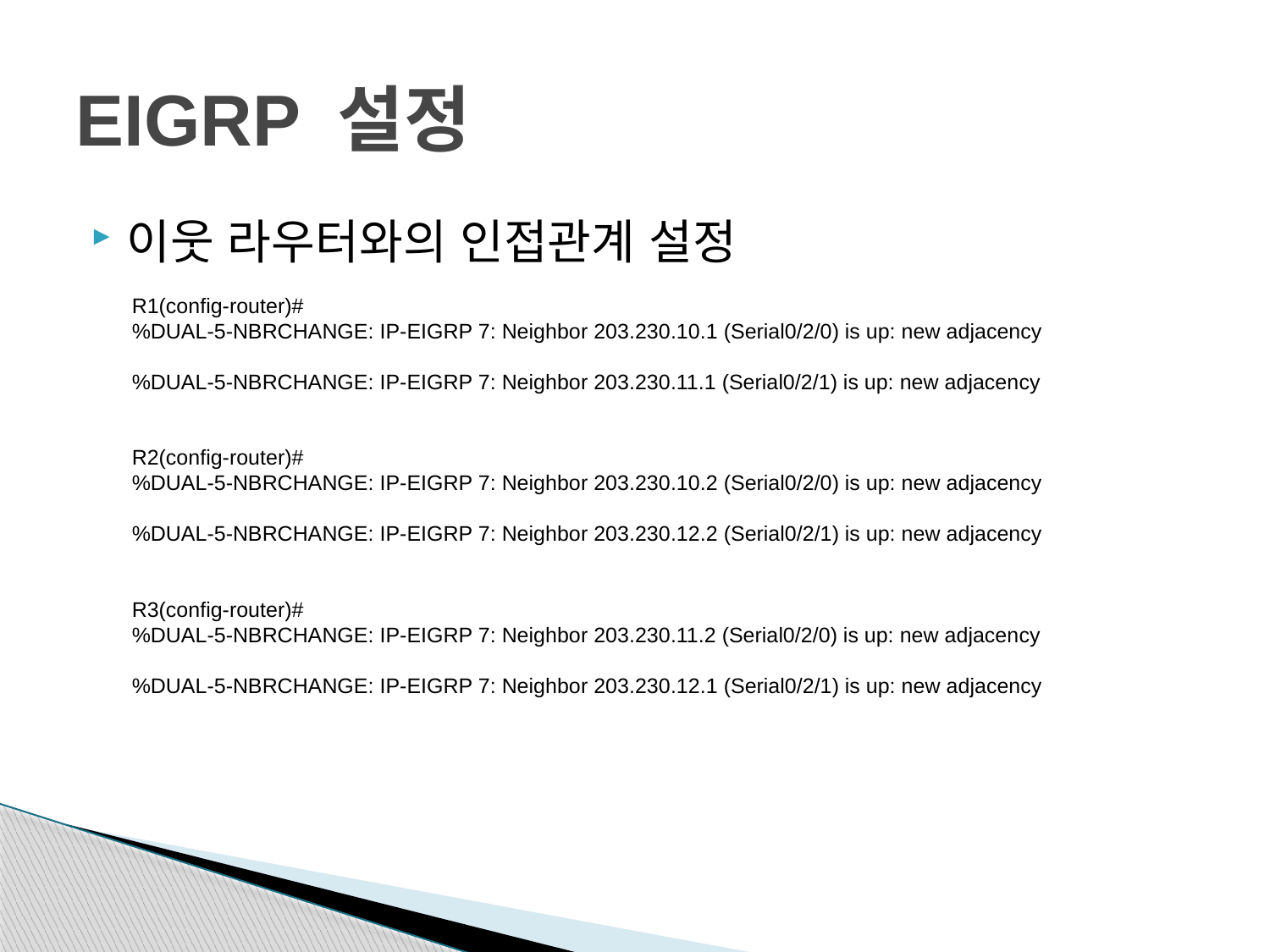

# EIGRP 설정
이웃 라우터와의 인접관계 설정
R1(config-router)#
%DUAL-5-NBRCHANGE: IP-EIGRP 7: Neighbor 203.230.10.1 (Serial0/2/0) is up: new adjacency

%DUAL-5-NBRCHANGE: IP-EIGRP 7: Neighbor 203.230.11.1 (Serial0/2/1) is up: new adjacency

R2(config-router)#
%DUAL-5-NBRCHANGE: IP-EIGRP 7: Neighbor 203.230.10.2 (Serial0/2/0) is up: new adjacency

%DUAL-5-NBRCHANGE: IP-EIGRP 7: Neighbor 203.230.12.2 (Serial0/2/1) is up: new adjacency

R3(config-router)#
%DUAL-5-NBRCHANGE: IP-EIGRP 7: Neighbor 203.230.11.2 (Serial0/2/0) is up: new adjacency

%DUAL-5-NBRCHANGE: IP-EIGRP 7: Neighbor 203.230.12.1 (Serial0/2/1) is up: new adjacency